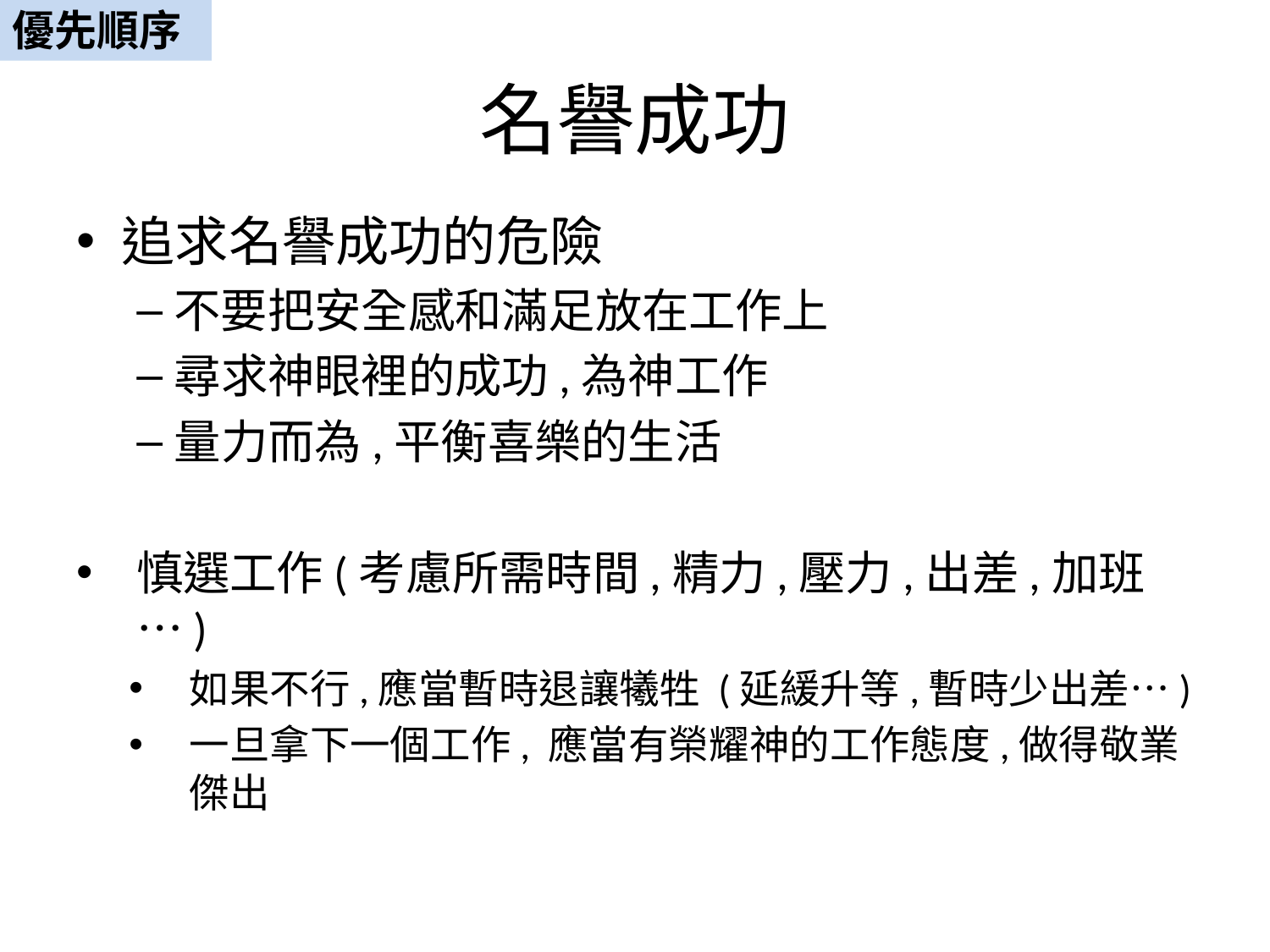

優先順序
# 名譽成功
追求名譽成功的危險
不要把安全感和滿足放在工作上
尋求神眼裡的成功,為神工作
量力而為,平衡喜樂的生活

慎選工作(考慮所需時間,精力,壓力,出差,加班…)
如果不行,應當暫時退讓犧牲 (延緩升等,暫時少出差…)
一旦拿下一個工作, 應當有榮耀神的工作態度,做得敬業傑出